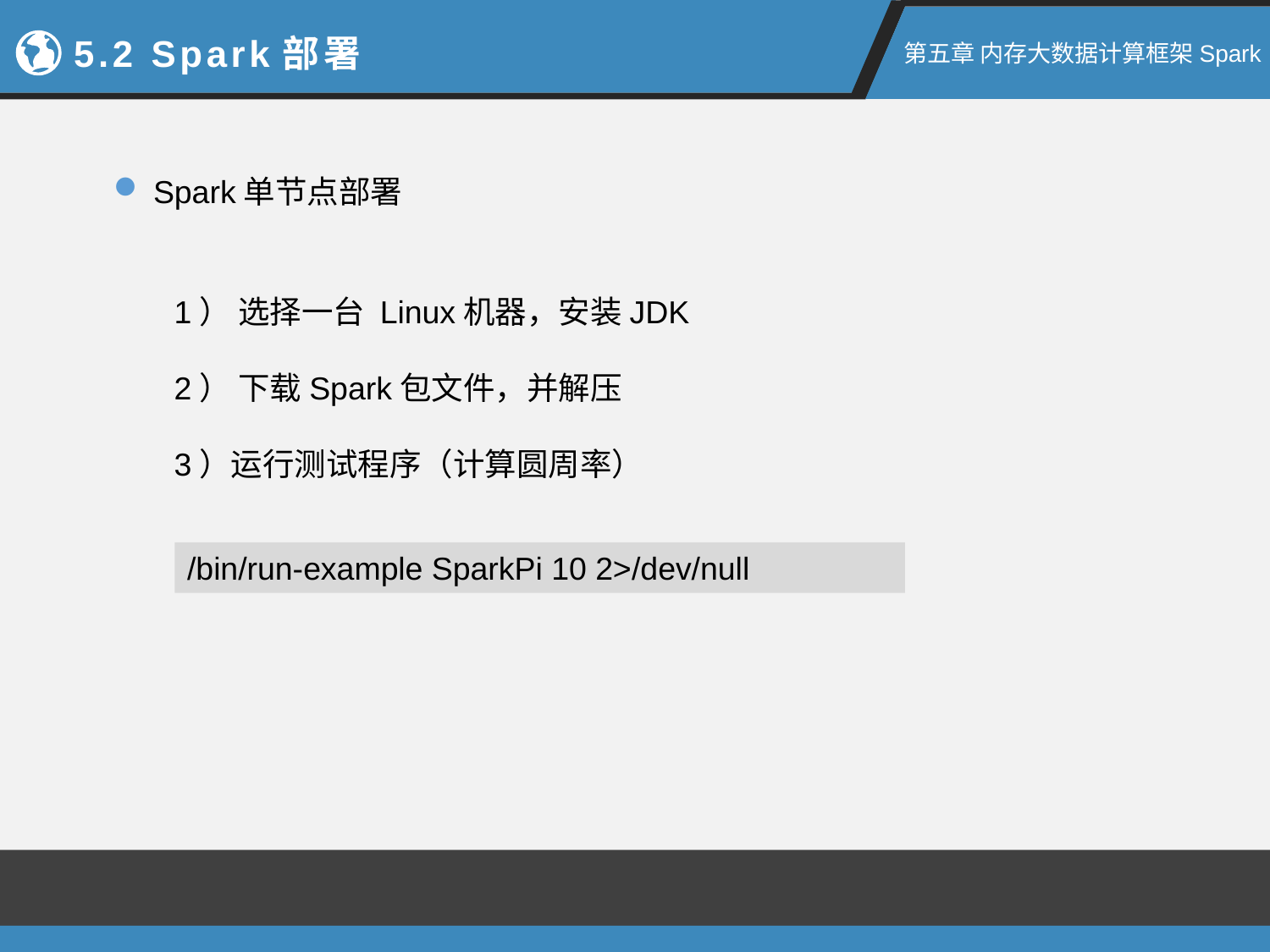

5.2 Spark部署

第五章 内存大数据计算框架Spark
Spark单节点部署
1） 选择一台 Linux机器，安装JDK

2） 下载Spark包文件，并解压

3）运行测试程序（计算圆周率）
/bin/run-example SparkPi 10 2>/dev/null